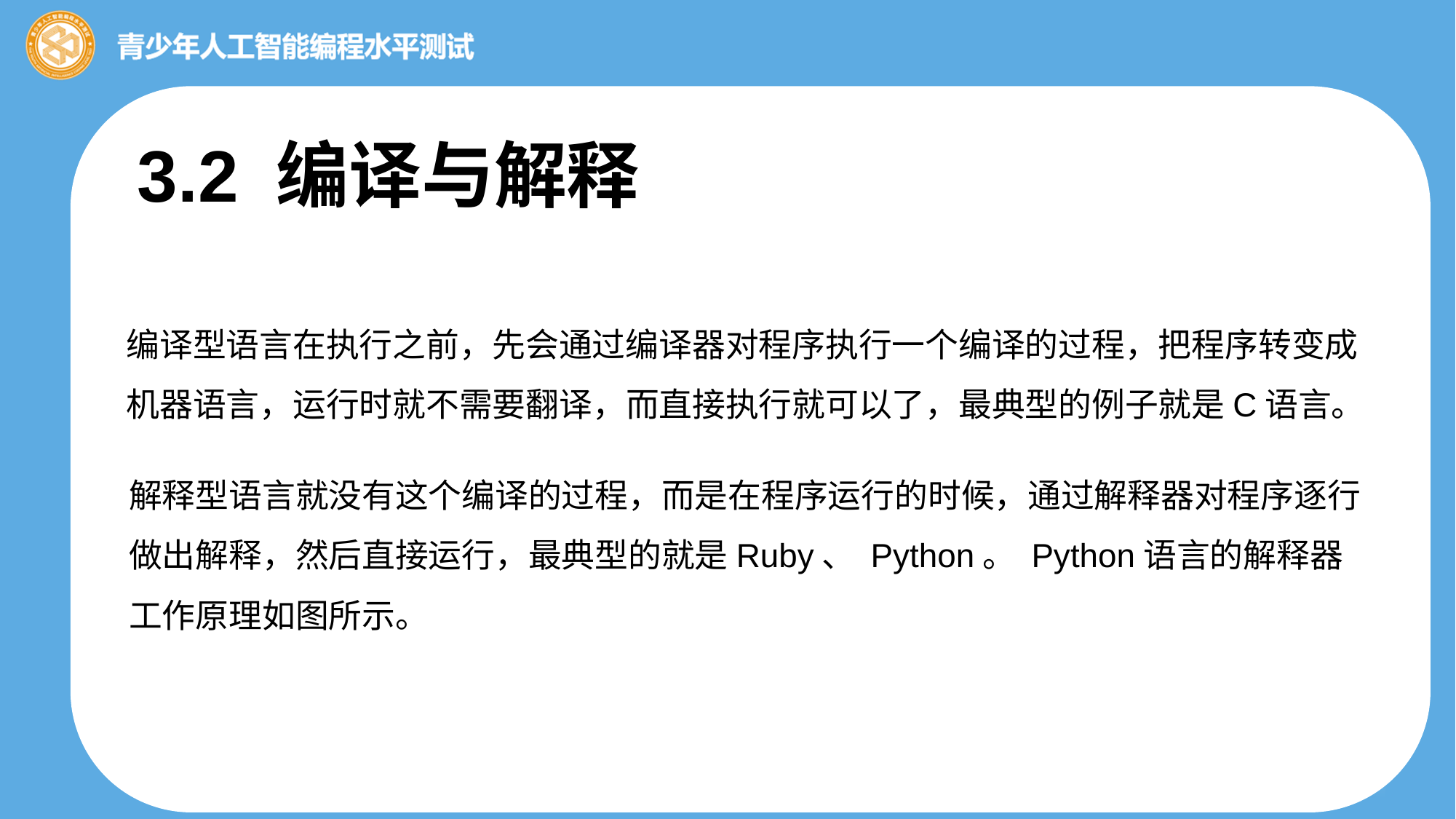

3.2 编译与解释
编译型语言在执行之前，先会通过编译器对程序执行一个编译的过程，把程序转变成机器语言，运行时就不需要翻译，而直接执行就可以了，最典型的例子就是C语言。
解释型语言就没有这个编译的过程，而是在程序运行的时候，通过解释器对程序逐行做出解释，然后直接运行，最典型的就是Ruby、 Python。 Python语言的解释器工作原理如图所示。